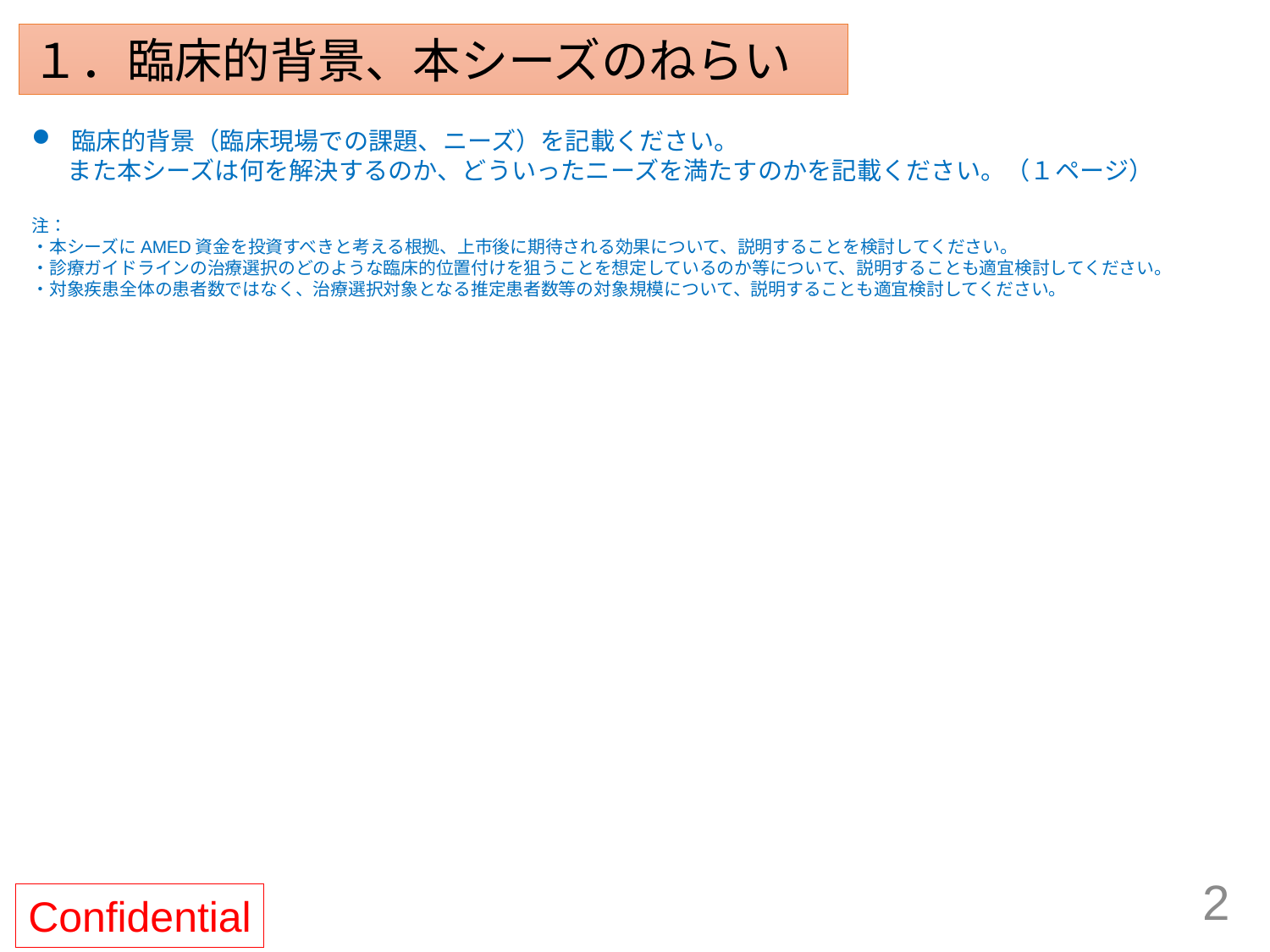

１．臨床的背景、本シーズのねらい
臨床的背景（臨床現場での課題、ニーズ）を記載ください。
　  また本シーズは何を解決するのか、どういったニーズを満たすのかを記載ください。（１ページ）

注：
・本シーズにAMED資金を投資すべきと考える根拠、上市後に期待される効果について、説明することを検討してください。
・診療ガイドラインの治療選択のどのような臨床的位置付けを狙うことを想定しているのか等について、説明することも適宜検討してください。
・対象疾患全体の患者数ではなく、治療選択対象となる推定患者数等の対象規模について、説明することも適宜検討してください。
2
Confidential